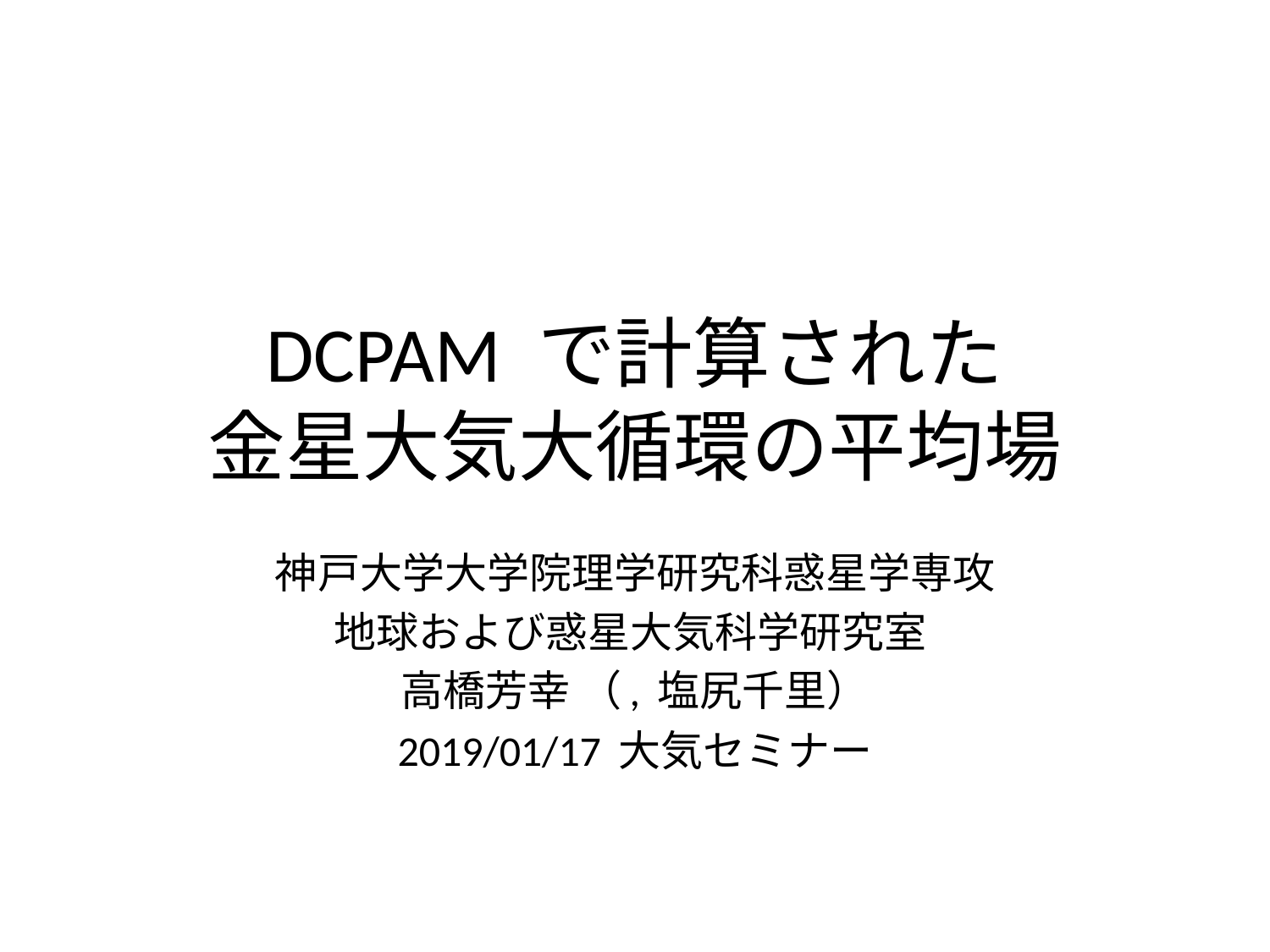

# DCPAM で計算された 金星大気大循環の平均場
神戸大学大学院理学研究科惑星学専攻
地球および惑星大気科学研究室
高橋芳幸 （, 塩尻千里）
2019/01/17 大気セミナー